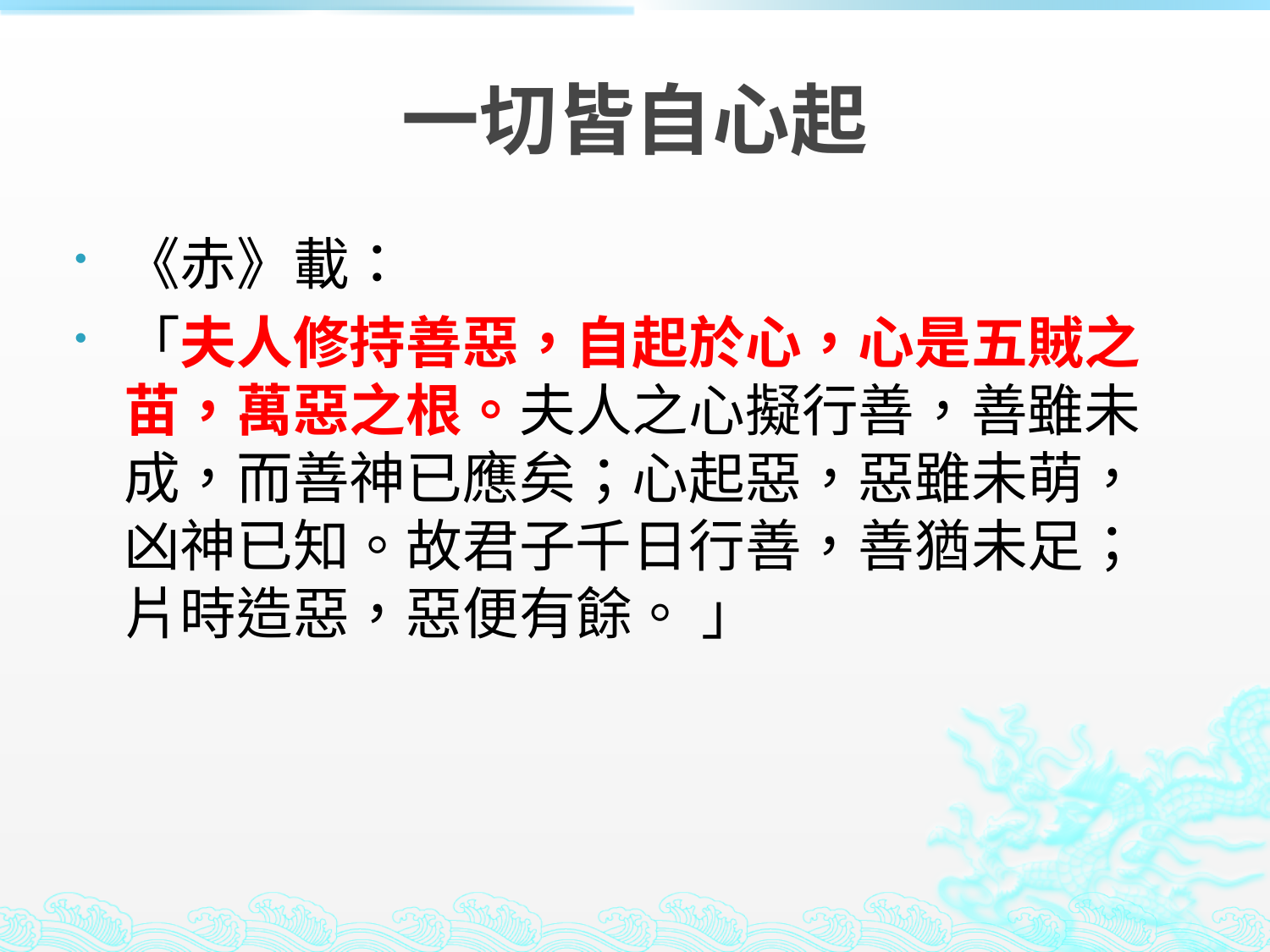

# 一切皆自心起
《赤》載：
「夫人修持善惡，自起於心，心是五賊之苗，萬惡之根。夫人之心擬行善，善雖未成，而善神已應矣；心起惡，惡雖未萌，凶神已知。故君子千日行善，善猶未足；片時造惡，惡便有餘。 」